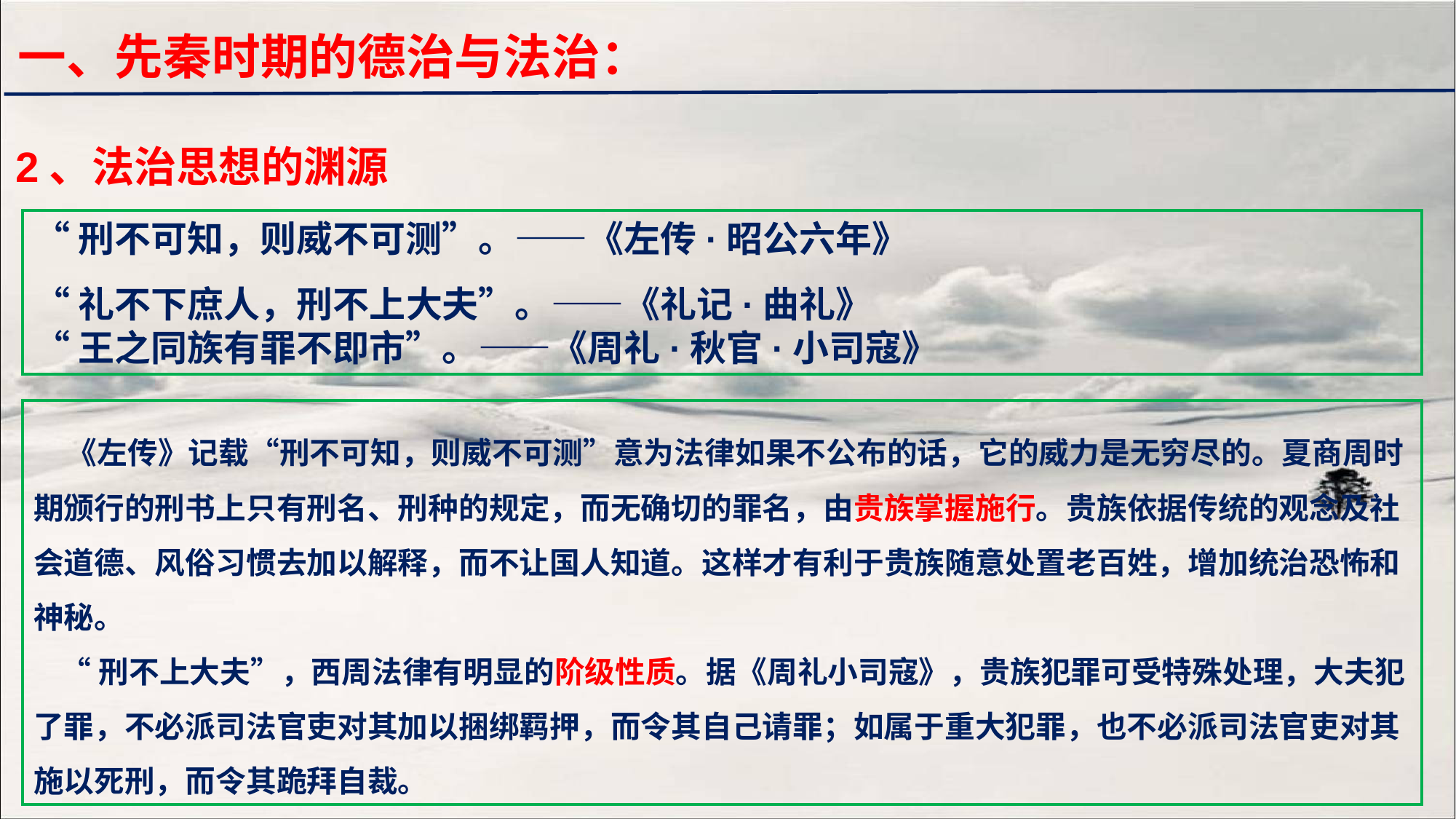

一、先秦时期的德治与法治：
2、法治思想的渊源
“刑不可知，则威不可测”。——《左传·昭公六年》
“礼不下庶人，刑不上大夫”。——《礼记·曲礼》
“王之同族有罪不即市”。——《周礼·秋官·小司寇》
   《左传》记载“刑不可知，则威不可测”意为法律如果不公布的话，它的威力是无穷尽的。夏商周时期颁行的刑书上只有刑名、刑种的规定，而无确切的罪名，由贵族掌握施行。贵族依据传统的观念及社会道德、风俗习惯去加以解释，而不让国人知道。这样才有利于贵族随意处置老百姓，增加统治恐怖和神秘。
    “刑不上大夫”，西周法律有明显的阶级性质。据《周礼小司寇》，贵族犯罪可受特殊处理，大夫犯了罪，不必派司法官吏对其加以捆绑羁押，而令其自己请罪；如属于重大犯罪，也不必派司法官吏对其施以死刑，而令其跪拜自裁。